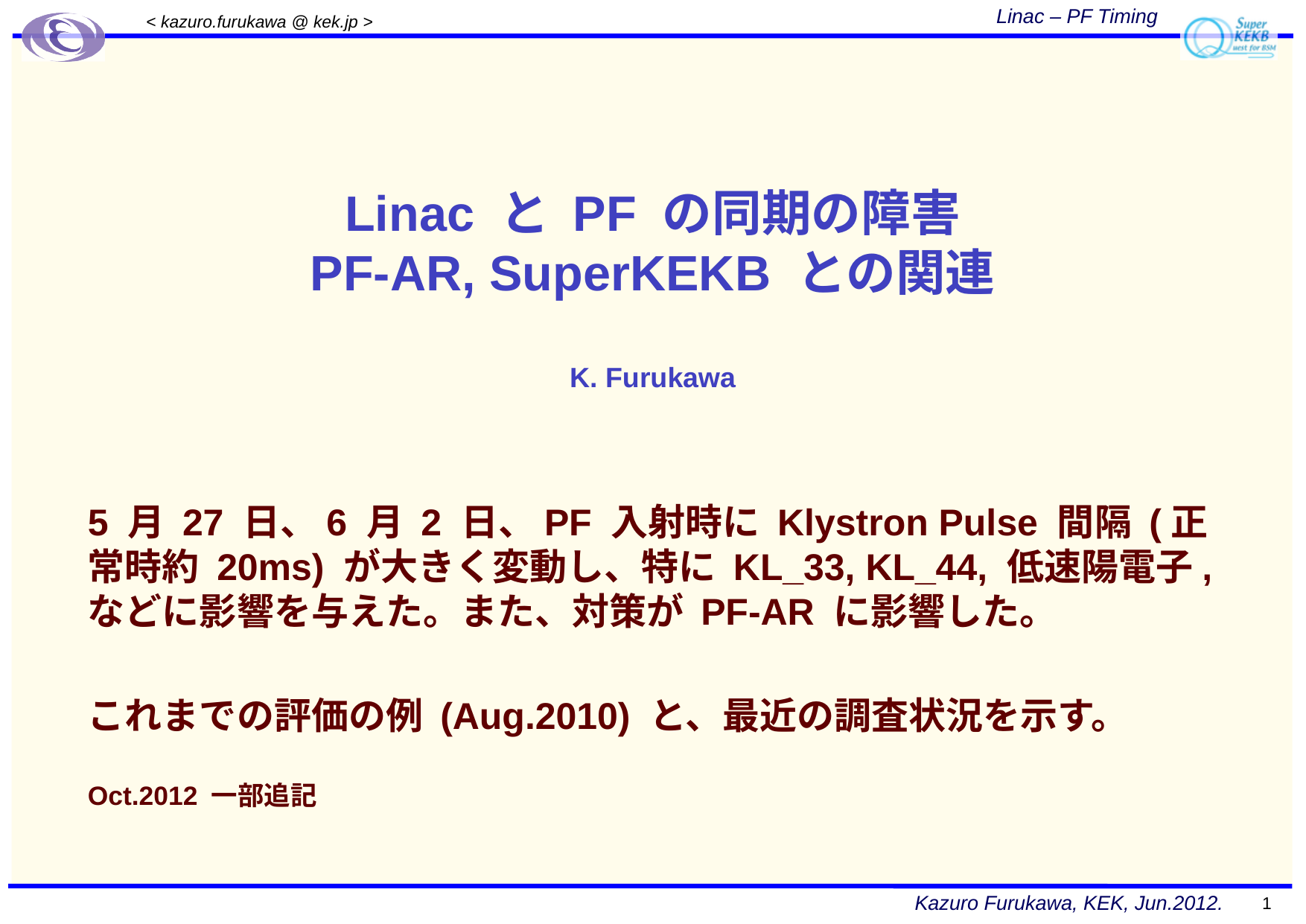

< kazuro.furukawa @ kek.jp >
# Linac と PF の同期の障害 PF-AR, SuperKEKB との関連 K. Furukawa
5 月 27 日、6 月 2 日、PF 入射時に Klystron Pulse 間隔 (正常時約 20ms) が大きく変動し、特に KL_33, KL_44, 低速陽電子, などに影響を与えた。また、対策が PF-AR に影響した。

これまでの評価の例 (Aug.2010) と、最近の調査状況を示す。

Oct.2012 一部追記
1